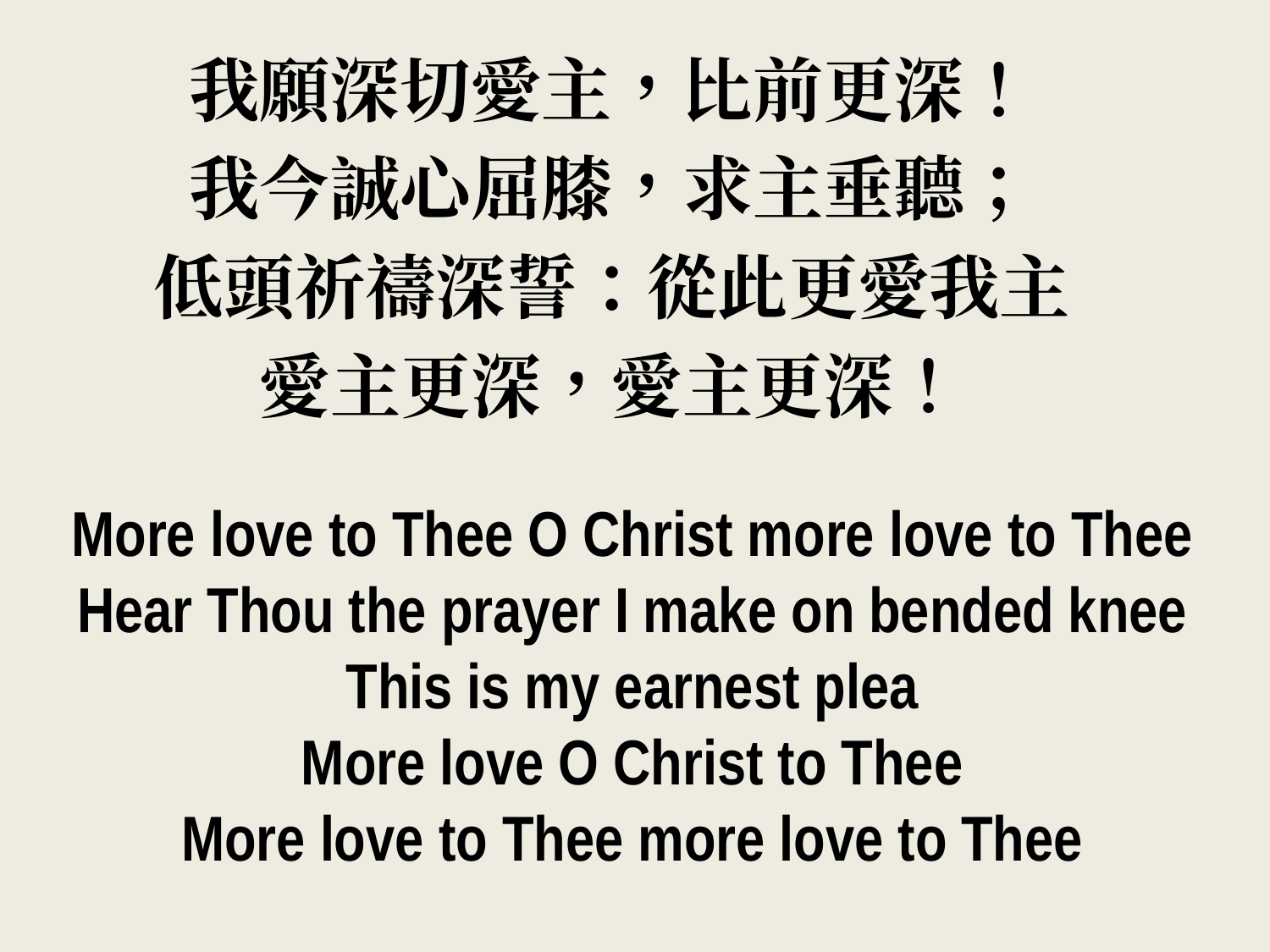

我願深切愛主，比前更深！
我今誠心屈膝，求主垂聽；
低頭祈禱深誓：從此更愛我主
愛主更深，愛主更深！

More love to Thee O Christ more love to Thee
Hear Thou the prayer I make on bended knee
This is my earnest plea
More love O Christ to Thee
More love to Thee more love to Thee